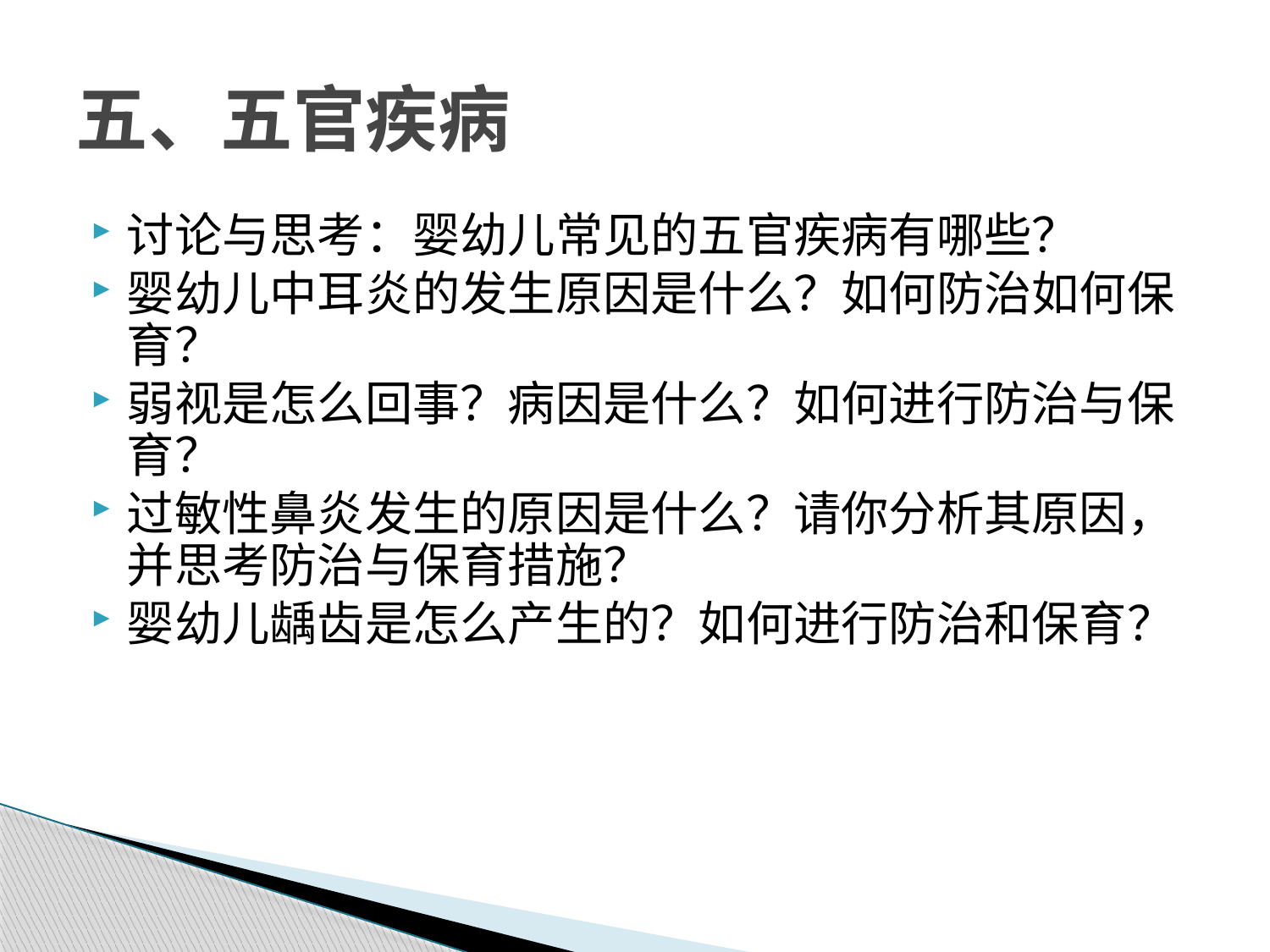

# 五、五官疾病
讨论与思考：婴幼儿常见的五官疾病有哪些？
婴幼儿中耳炎的发生原因是什么？如何防治如何保育？
弱视是怎么回事？病因是什么？如何进行防治与保育？
过敏性鼻炎发生的原因是什么？请你分析其原因，并思考防治与保育措施？
婴幼儿龋齿是怎么产生的？如何进行防治和保育？